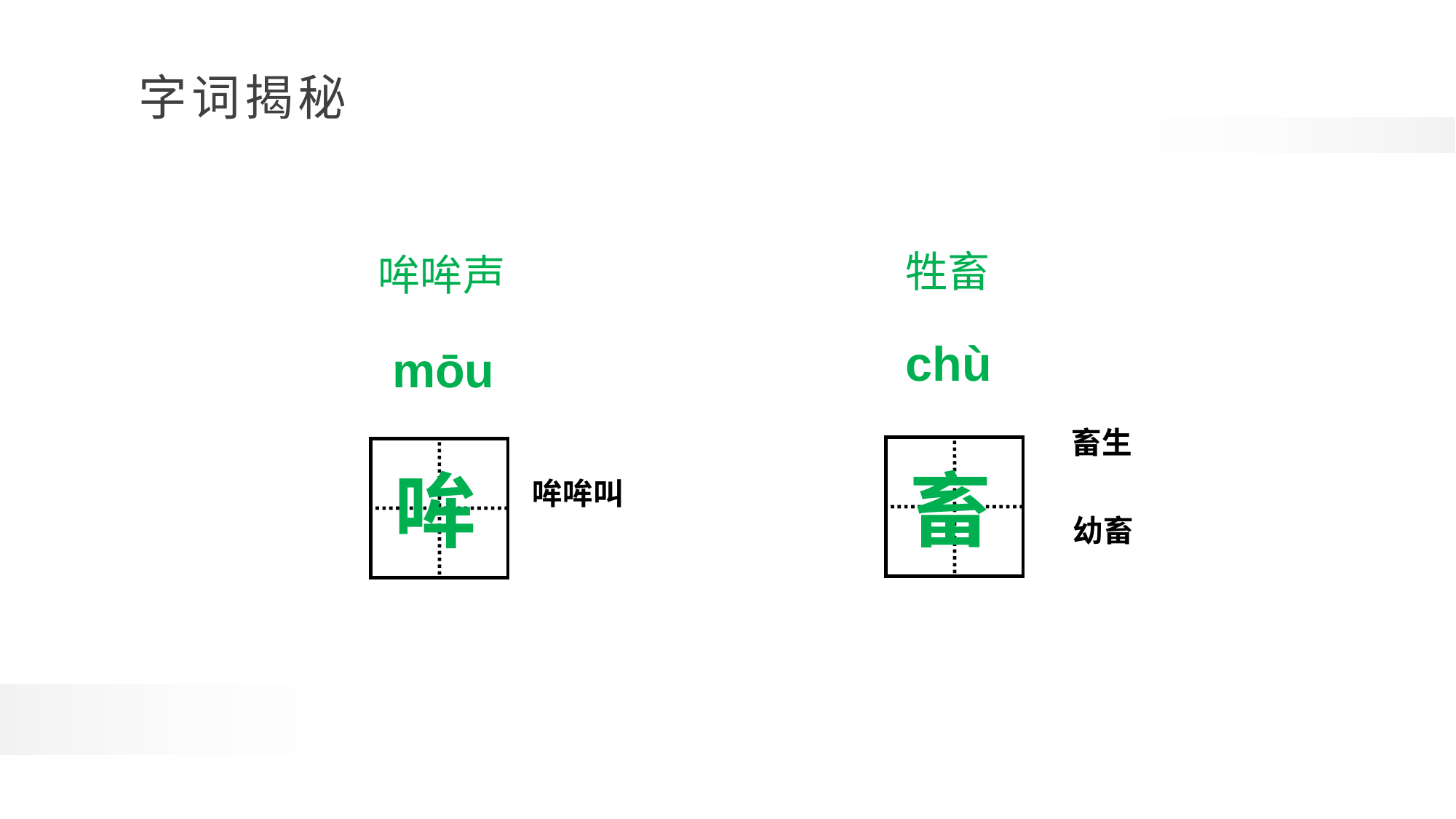

牲畜
哞哞声
chù
mōu
畜生

畜
哞
哞哞叫
幼畜